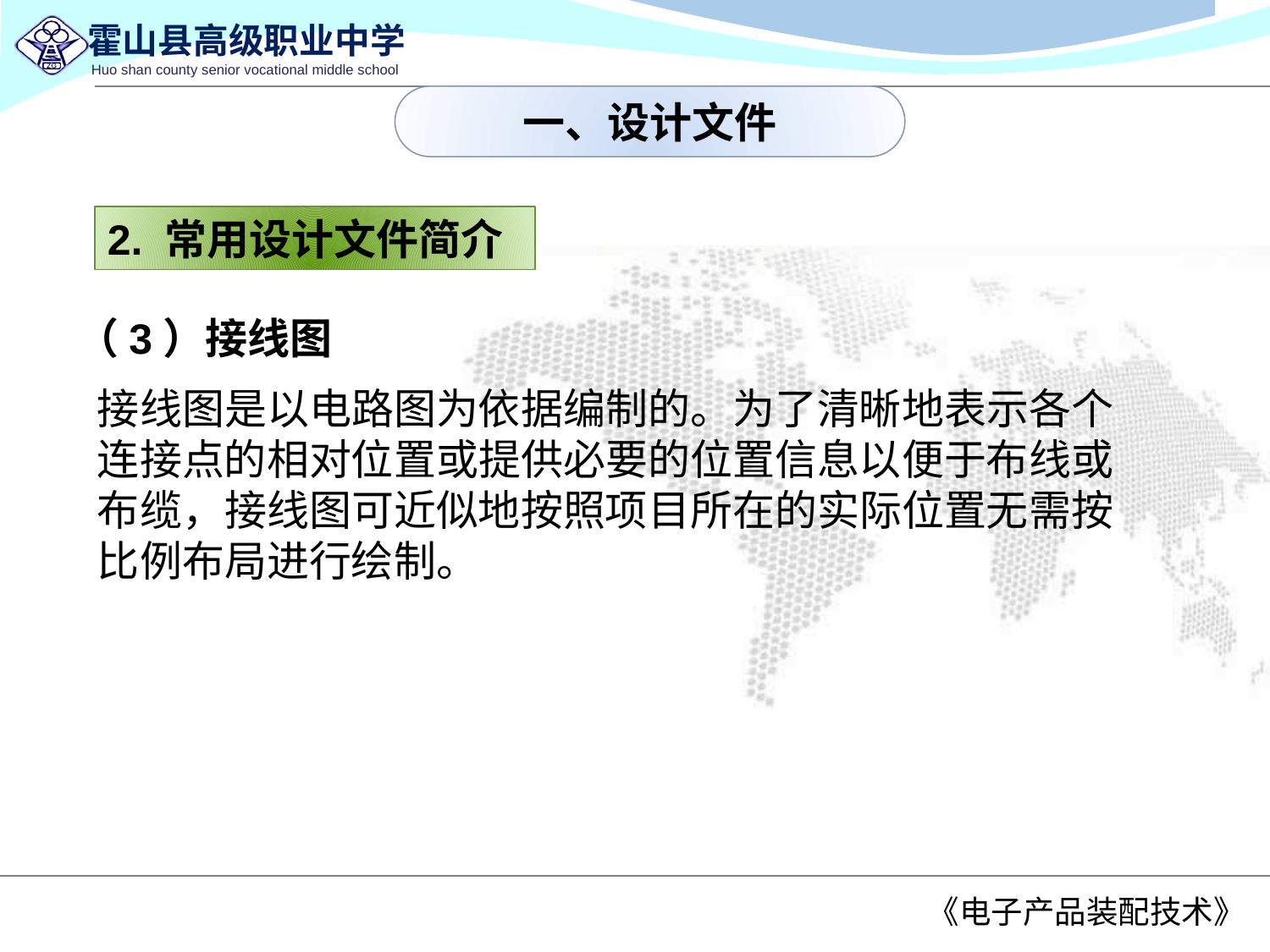

一、设计文件
2. 常用设计文件简介
（3）接线图
接线图是以电路图为依据编制的。为了清晰地表示各个连接点的相对位置或提供必要的位置信息以便于布线或布缆，接线图可近似地按照项目所在的实际位置无需按比例布局进行绘制。